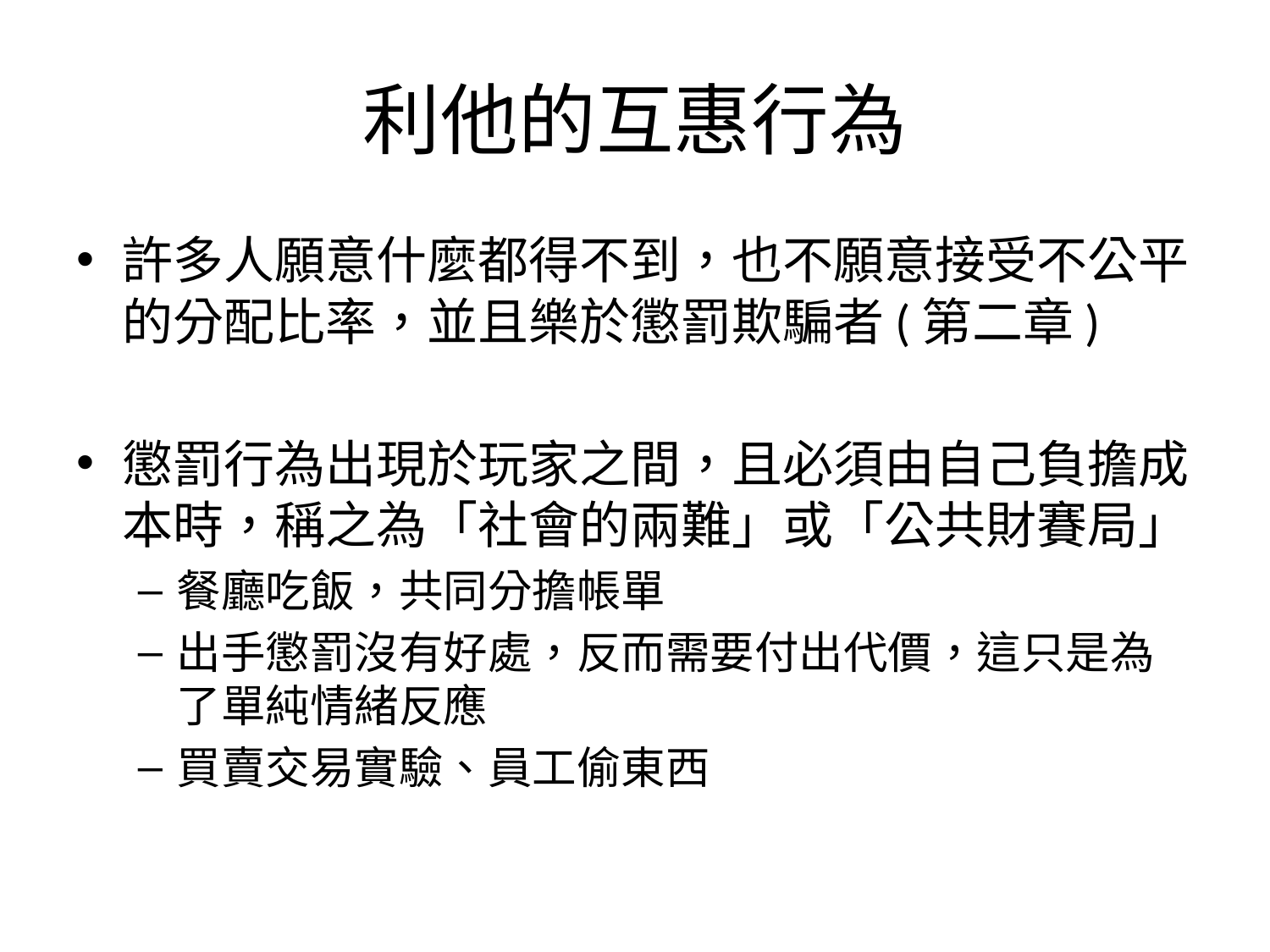

# 利他的互惠行為
許多人願意什麼都得不到，也不願意接受不公平的分配比率，並且樂於懲罰欺騙者(第二章)

懲罰行為出現於玩家之間，且必須由自己負擔成本時，稱之為「社會的兩難」或「公共財賽局」
餐廳吃飯，共同分擔帳單
出手懲罰沒有好處，反而需要付出代價，這只是為了單純情緒反應
買賣交易實驗、員工偷東西